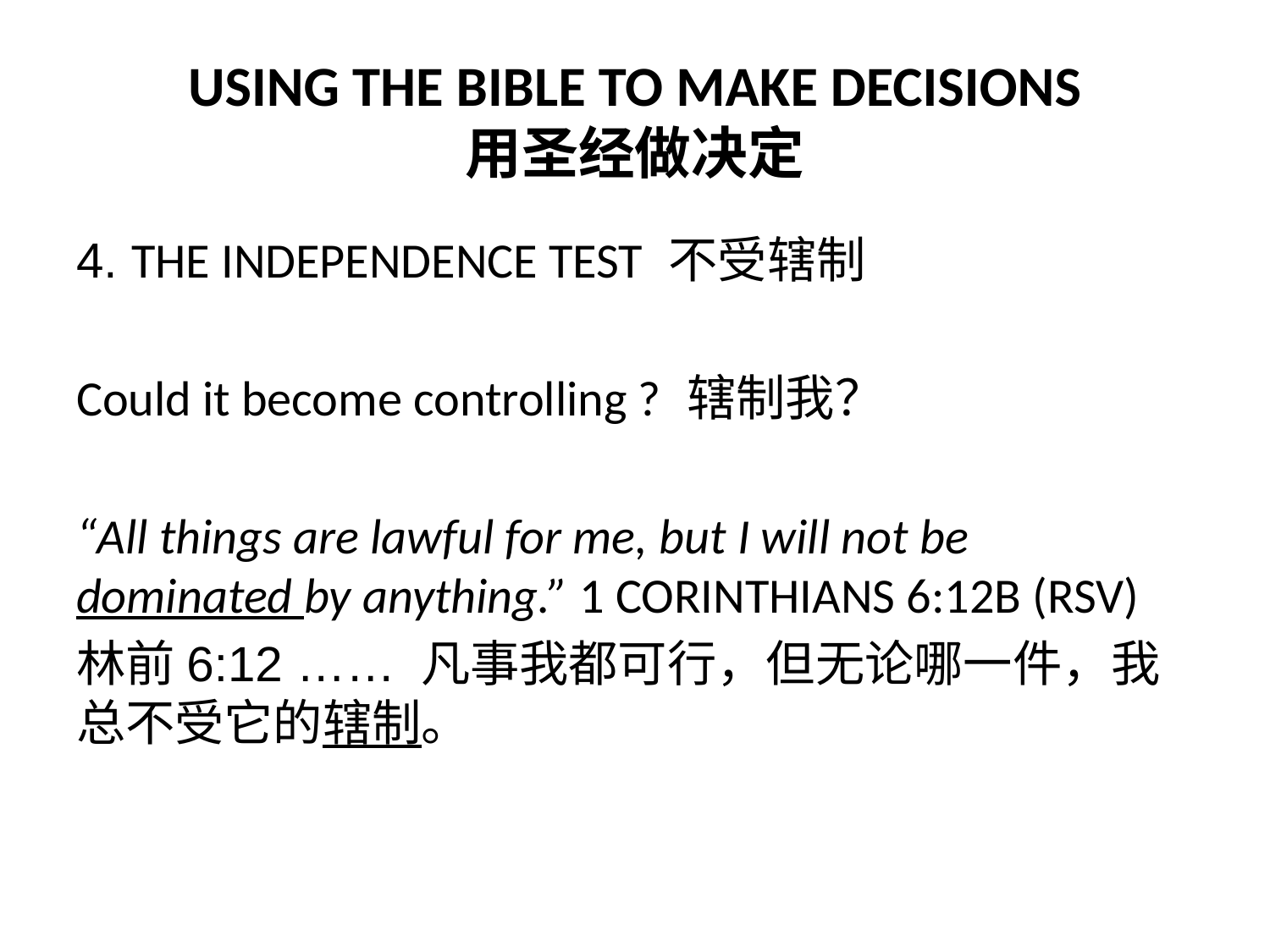

# USING THE BIBLE TO MAKE DECISIONS 用圣经做决定
4. THE INDEPENDENCE TEST 不受辖制

Could it become controlling ? 辖制我？

“All things are lawful for me, but I will not be dominated by anything.” 1 CORINTHIANS 6:12B (RSV)
林前6:12 …… 凡事我都可行，但无论哪一件，我总不受它的辖制。